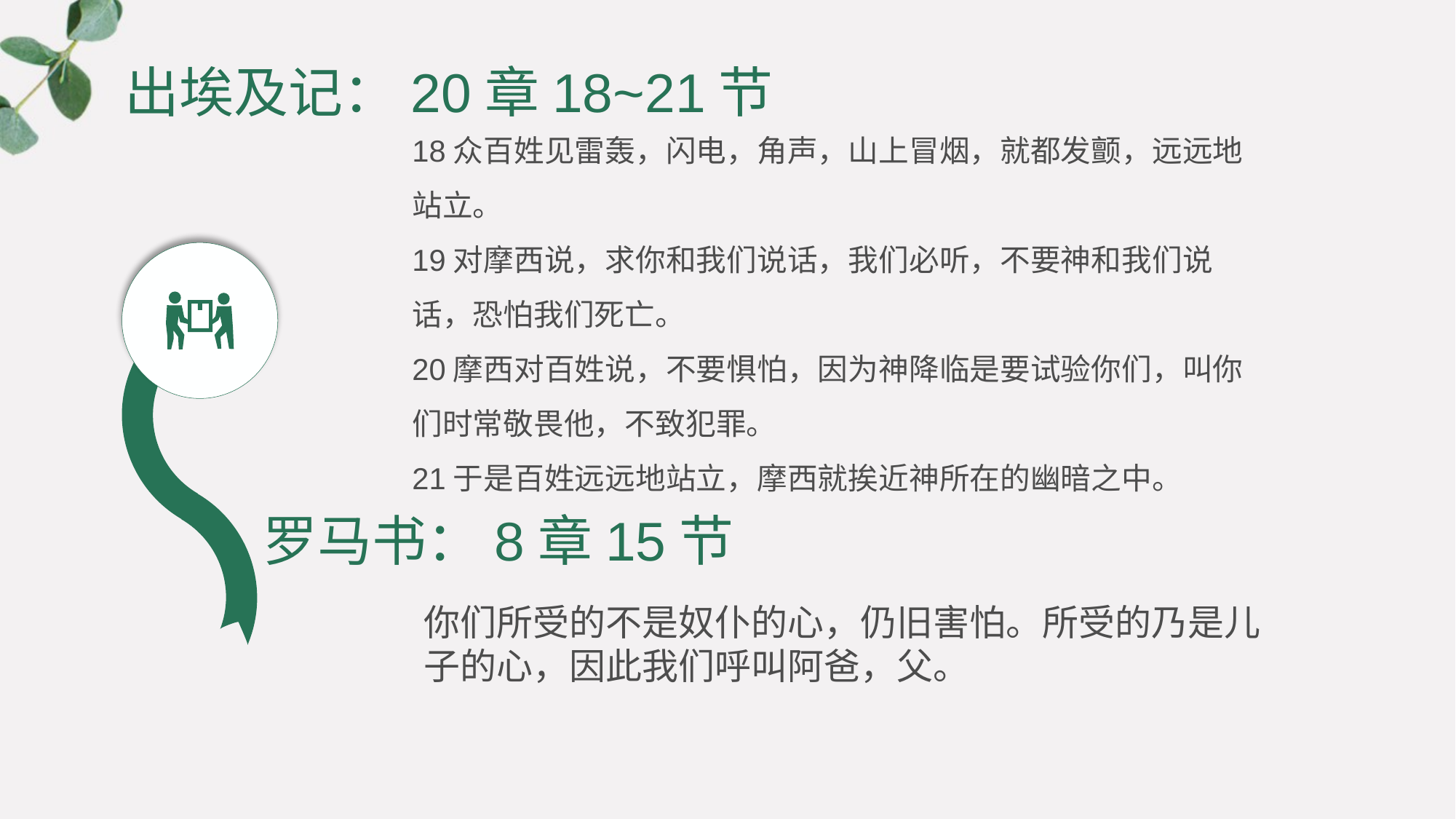

# 出埃及记：20章18~21节
18众百姓见雷轰，闪电，角声，山上冒烟，就都发颤，远远地站立。
19对摩西说，求你和我们说话，我们必听，不要神和我们说话，恐怕我们死亡。
20摩西对百姓说，不要惧怕，因为神降临是要试验你们，叫你们时常敬畏他，不致犯罪。
21于是百姓远远地站立，摩西就挨近神所在的幽暗之中。

罗马书：8章15节
你们所受的不是奴仆的心，仍旧害怕。所受的乃是儿子的心，因此我们呼叫阿爸，父。